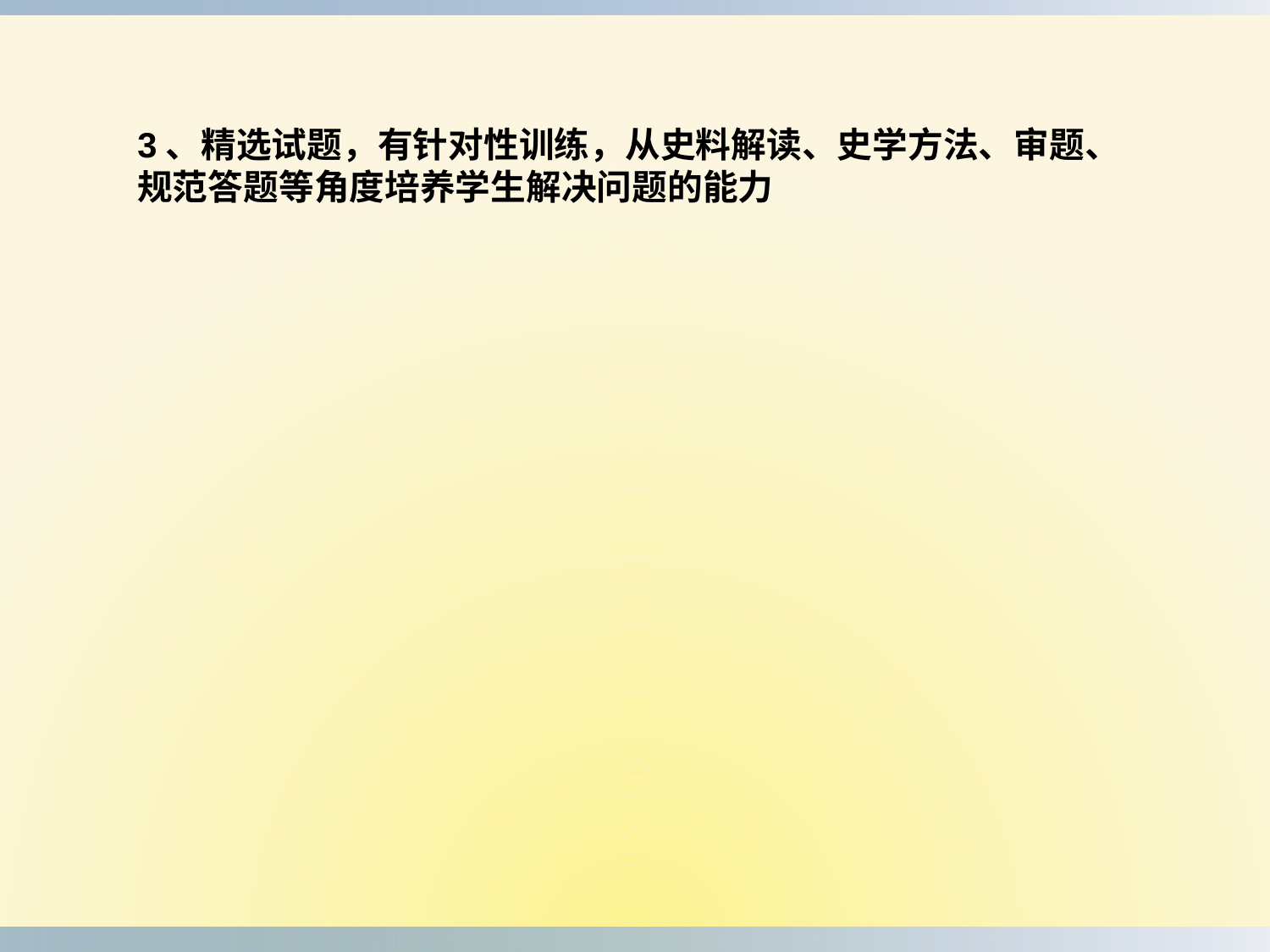

3、精选试题，有针对性训练，从史料解读、史学方法、审题、规范答题等角度培养学生解决问题的能力